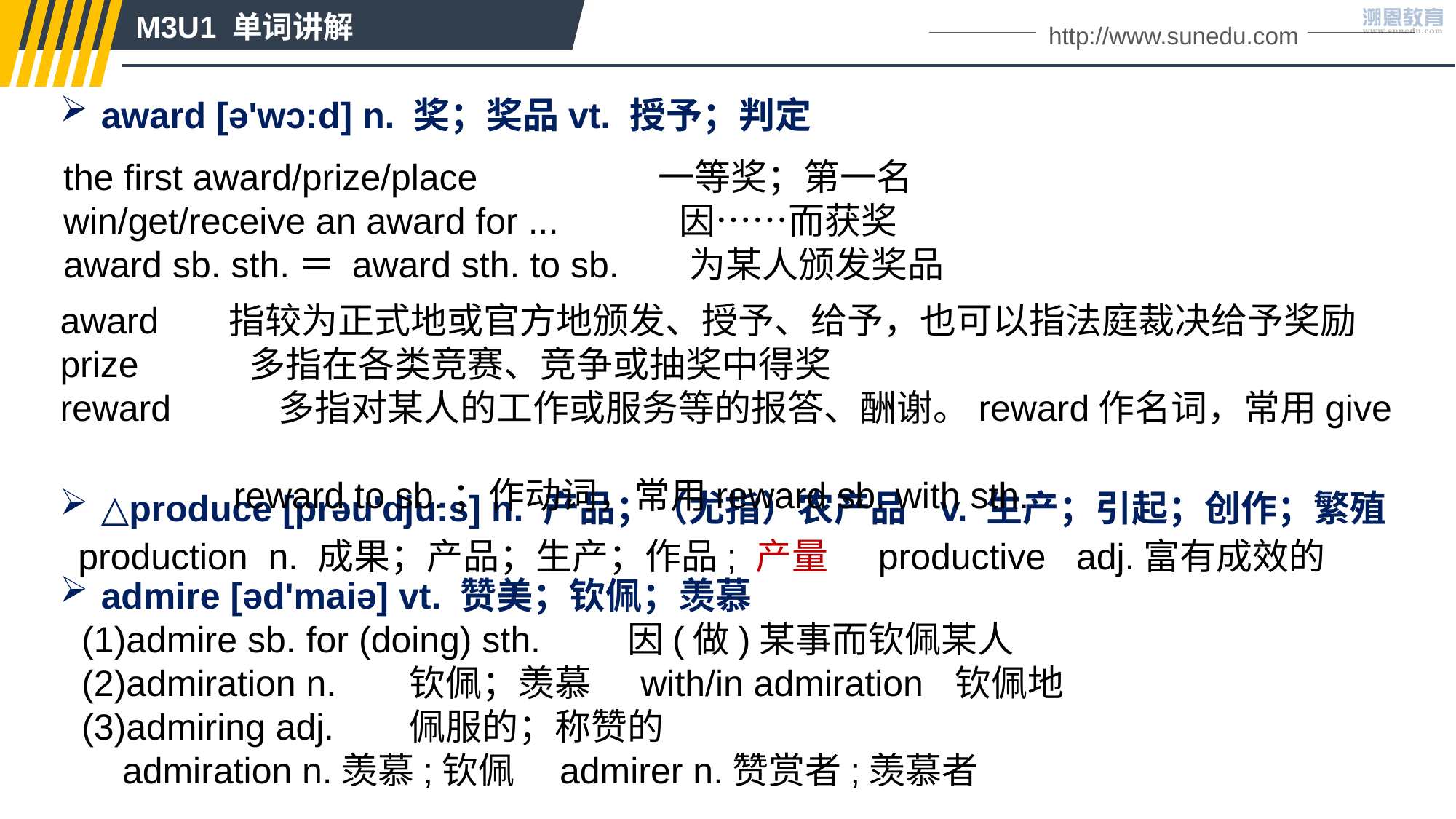

M3U1 单词讲解
http://www.sunedu.com
award [ə'wɔ:d] n. 奖；奖品vt. 授予；判定

△produce [prəu'dju:s] n. 产品；（尤指）农产品   v. 生产；引起；创作；繁殖

admire [əd'maiə] vt. 赞美；钦佩；羡慕

the first award/prize/place　　　	      一等奖；第一名
win/get/receive an award for ...  	      因……而获奖
award sb. sth.＝ award sth. to sb.      为某人颁发奖品
award	     指较为正式地或官方地颁发、授予、给予，也可以指法庭裁决给予奖励
prize	       多指在各类竞赛、竞争或抽奖中得奖
reward	多指对某人的工作或服务等的报答、酬谢。reward作名词，常用give
                 reward to sb.；作动词，常用reward sb. with sth.
production  n. 成果；产品；生产；作品; 产量     productive   adj.富有成效的
(1)admire sb. for (doing) sth.　	因(做)某事而钦佩某人
(2)admiration n.  	钦佩；羡慕     with/in admiration  	钦佩地
(3)admiring adj.  	佩服的；称赞的
    admiration n.羡慕;钦佩　admirer n.赞赏者;羡慕者